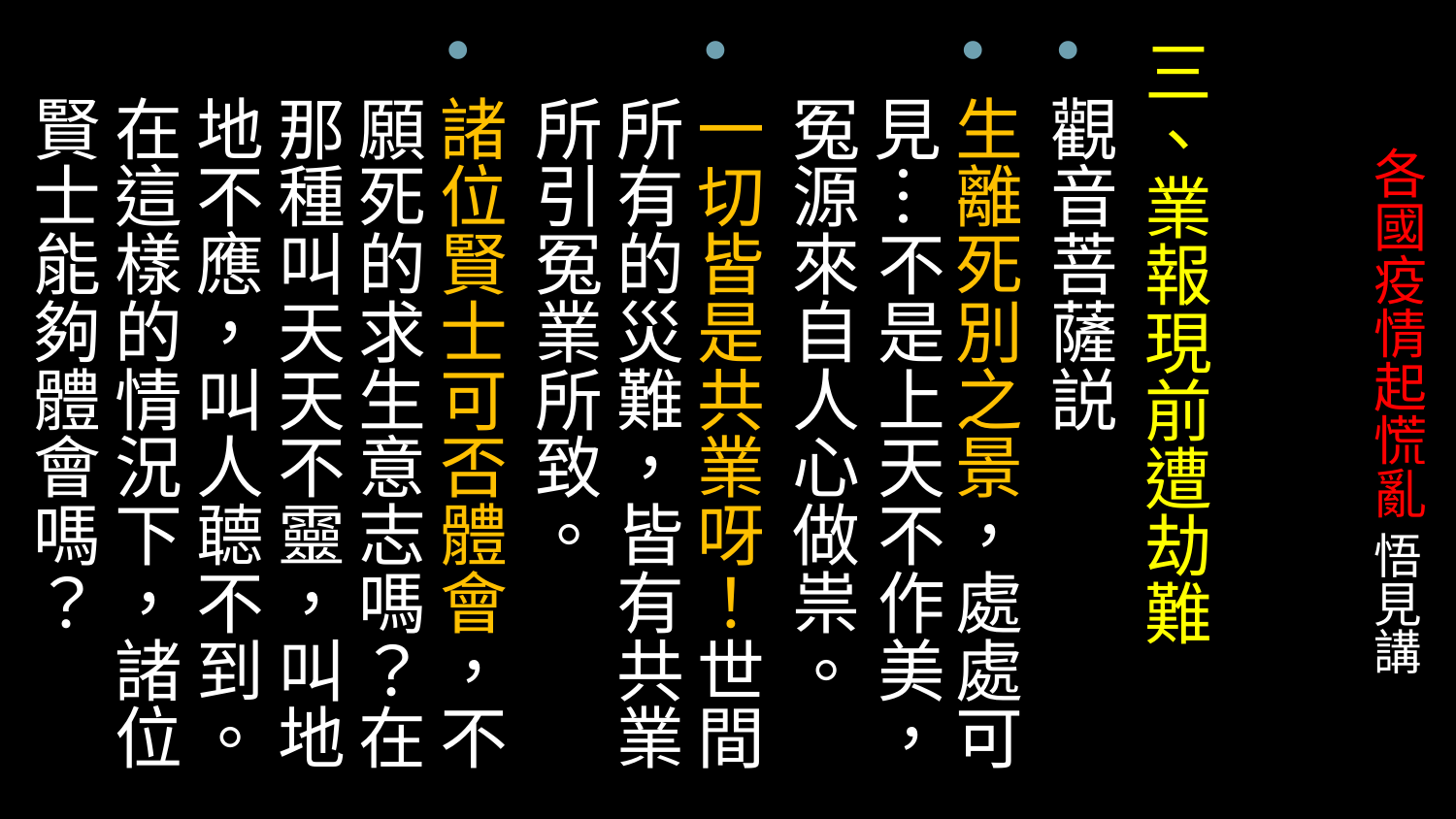

三、業報現前遭劫難
觀音菩薩説
生離死別之景，處處可見…不是上天不作美，冤源來自人心做祟。
一切皆是共業呀！世間所有的災難，皆有共業所引冤業所致。
諸位賢士可否體會，不願死的求生意志嗎？在那種叫天天不靈，叫地地不應，叫人聼不到。在這樣的情況下，諸位賢士能夠體會嗎？
# 各國疫情起慌亂 悟見講